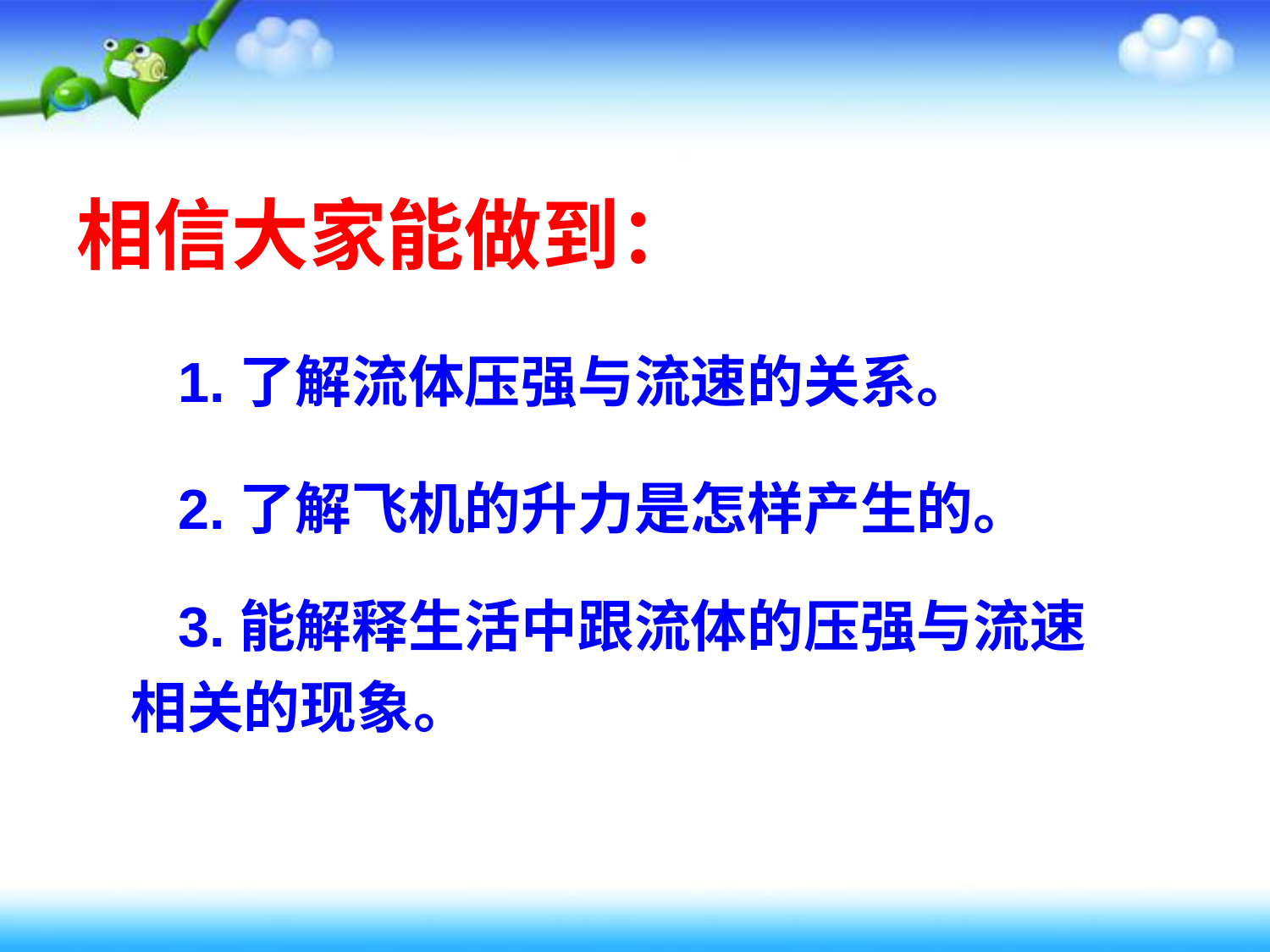

# 相信大家能做到：
    1.了解流体压强与流速的关系。
    2.了解飞机的升力是怎样产生的。
    3.能解释生活中跟流体的压强与流速相关的现象。